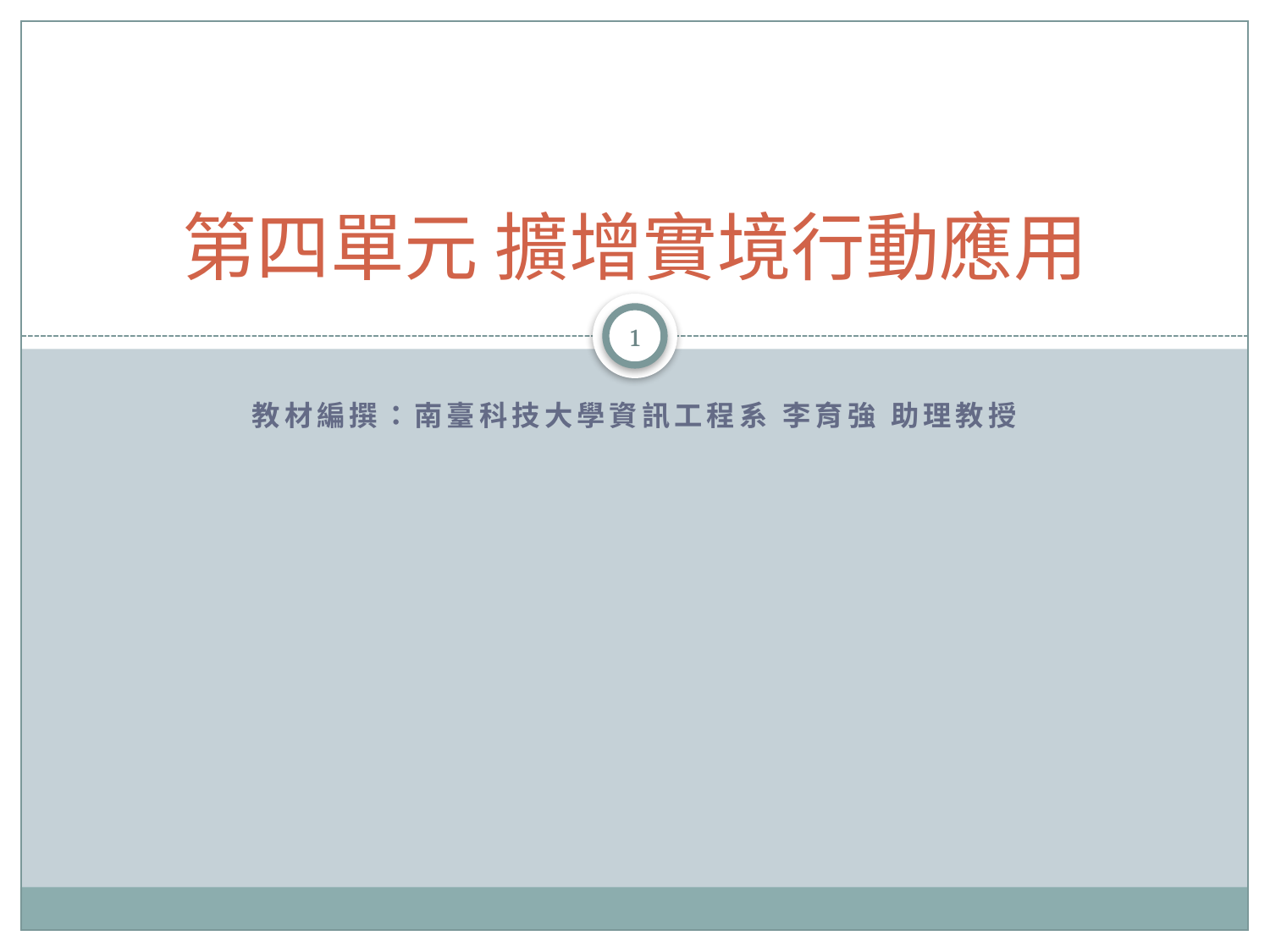

# 第四單元 擴增實境行動應用
1
教材編撰：南臺科技大學資訊工程系 李育強 助理教授